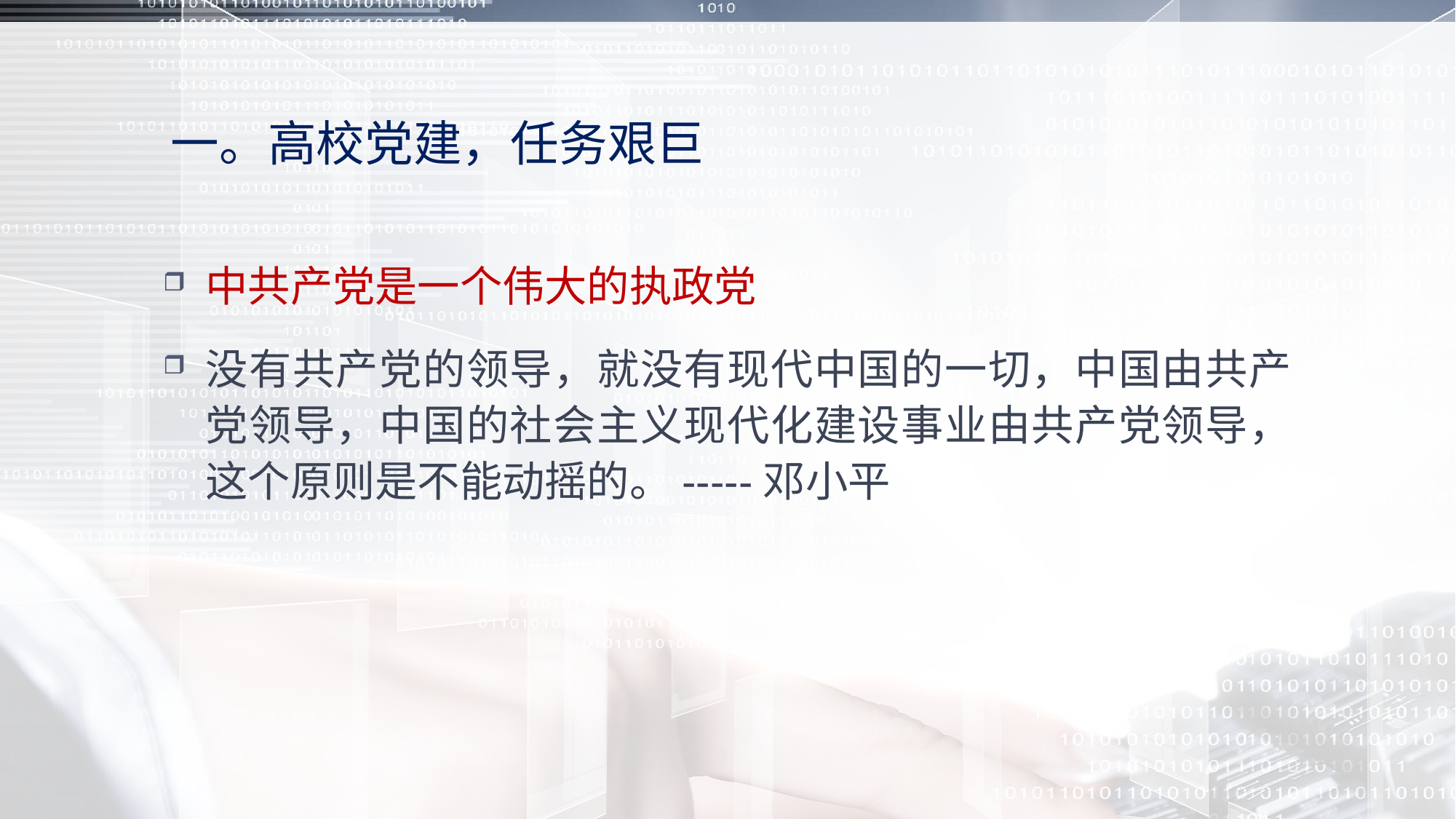

# 一。高校党建，任务艰巨
中共产党是一个伟大的执政党
没有共产党的领导，就没有现代中国的一切，中国由共产党领导，中国的社会主义现代化建设事业由共产党领导，这个原则是不能动摇的。-----邓小平